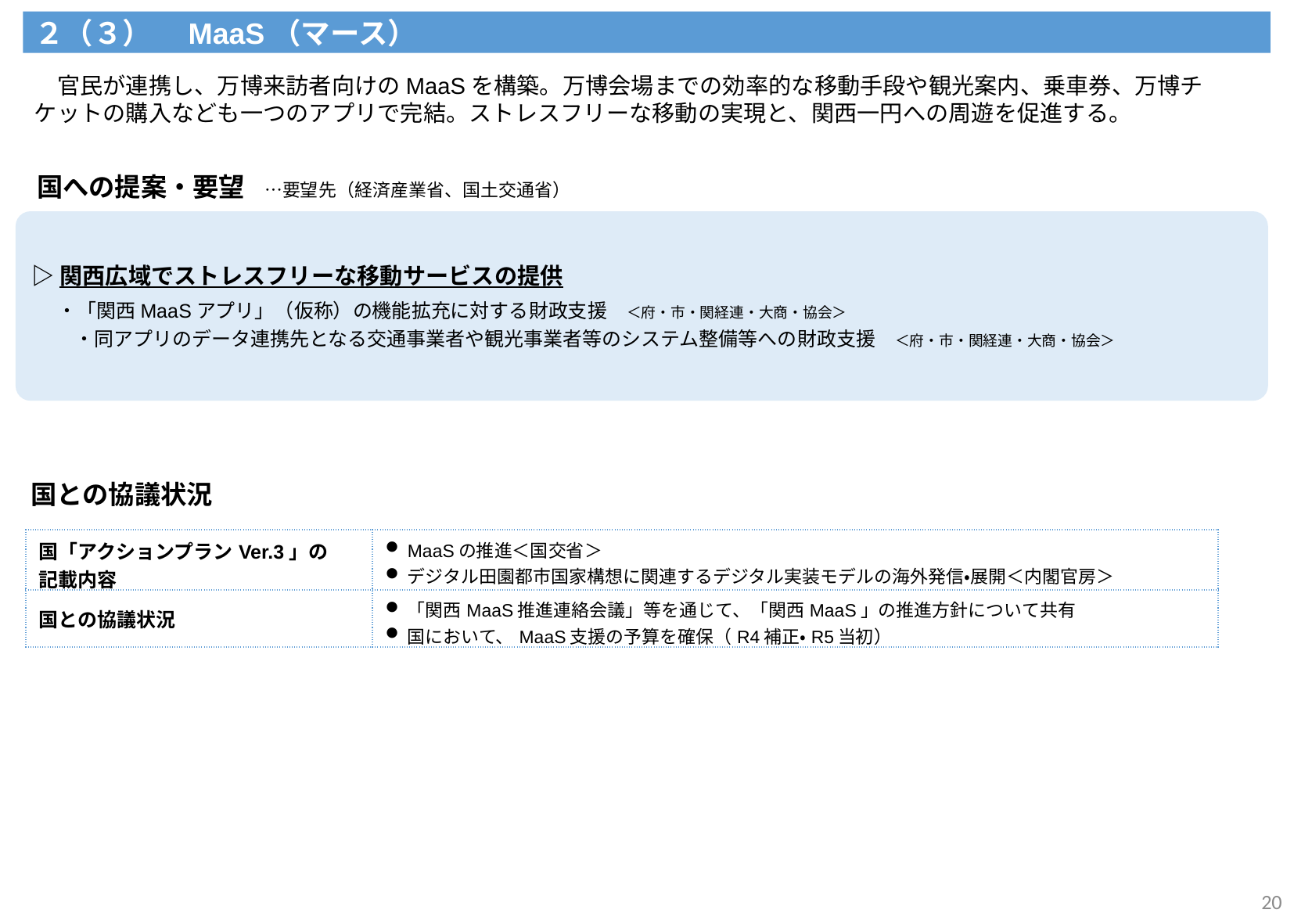

２（３）　MaaS（マース）
　官民が連携し、万博来訪者向けのMaaSを構築。万博会場までの効率的な移動手段や観光案内、乗車券、万博チケットの購入なども一つのアプリで完結。ストレスフリーな移動の実現と、関西一円への周遊を促進する。
国への提案・要望　…要望先（経済産業省、国土交通省）
▷関西広域でストレスフリーな移動サービスの提供
     ・「関西MaaSアプリ」（仮称）の機能拡充に対する財政支援　＜府・市・関経連・大商・協会＞
　　 ・同アプリのデータ連携先となる交通事業者や観光事業者等のシステム整備等への財政支援　＜府・市・関経連・大商・協会＞
国との協議状況
| 国「アクションプランVer.3」の 記載内容 | MaaSの推進＜国交省＞ デジタル田園都市国家構想に関連するデジタル実装モデルの海外発信・展開＜内閣官房＞ |
| --- | --- |
| 国との協議状況 | 「関西MaaS推進連絡会議」等を通じて、「関西MaaS」の推進方針について共有 国において、MaaS支援の予算を確保（R4補正・R5当初） |

20